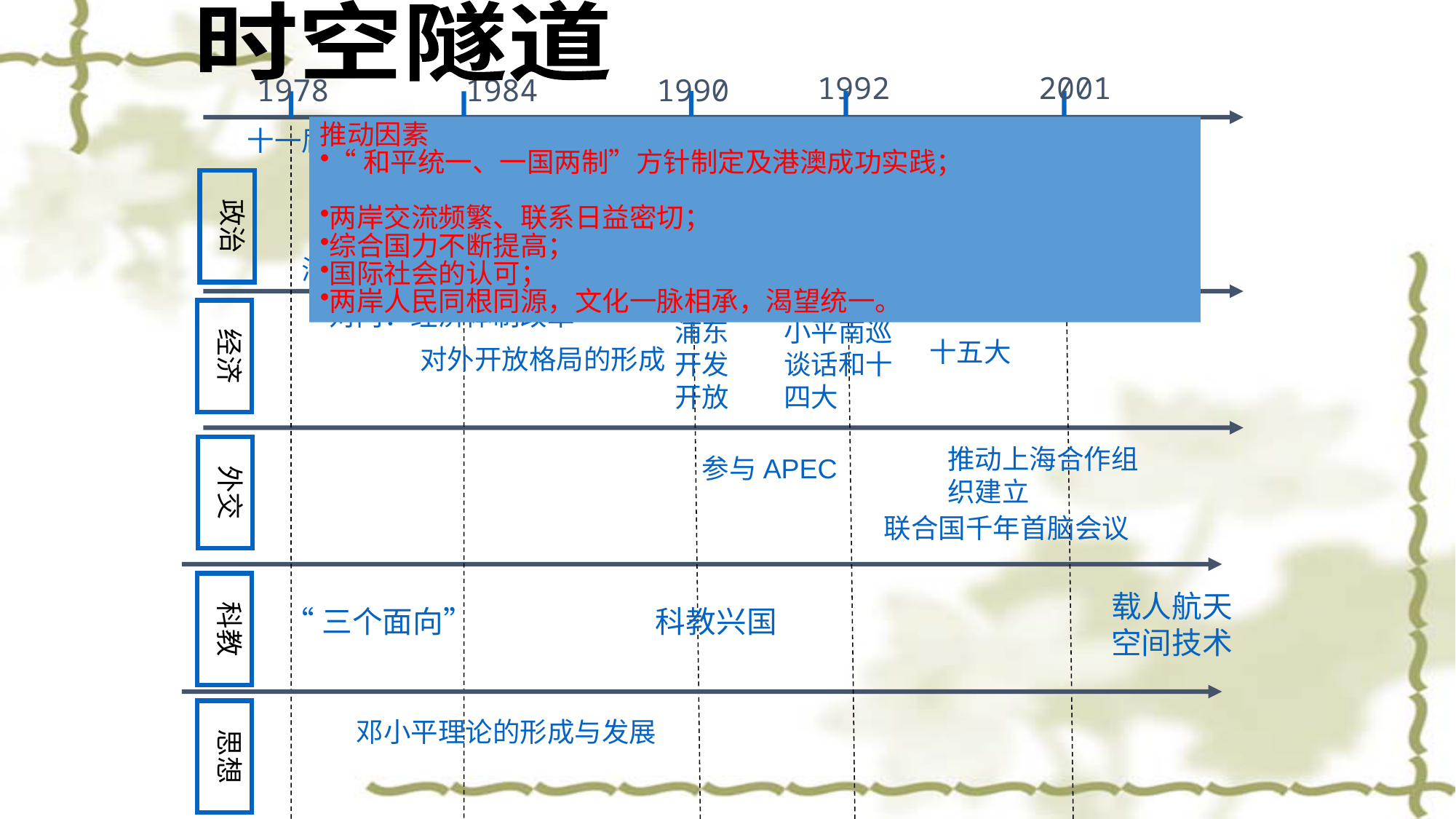

时空隧道
1992
2001
1978
1984
1990

推动因素
“和平统一、一国两制”方针制定及港澳成功实践；
两岸交流频繁、联系日益密切；
综合国力不断提高；
国际社会的认可；
两岸人民同根同源，文化一脉相承，渴望统一。

十一届三中全会

改革开放以来民主政治建设的成就
“依法治国”提出
政治
港、澳回归
“一国两制”构想的提出
九二共识
海峡两岸关系的进展

对内：经济体制改革
经济
浦东开发开放
小平南巡谈话和十四大
十五大
对外开放格局的形成

外交
推动上海合作组织建立
参与APEC
联合国千年首脑会议

科教
载人航天空间技术
“三个面向”                           科教兴国

思想
邓小平理论的形成与发展